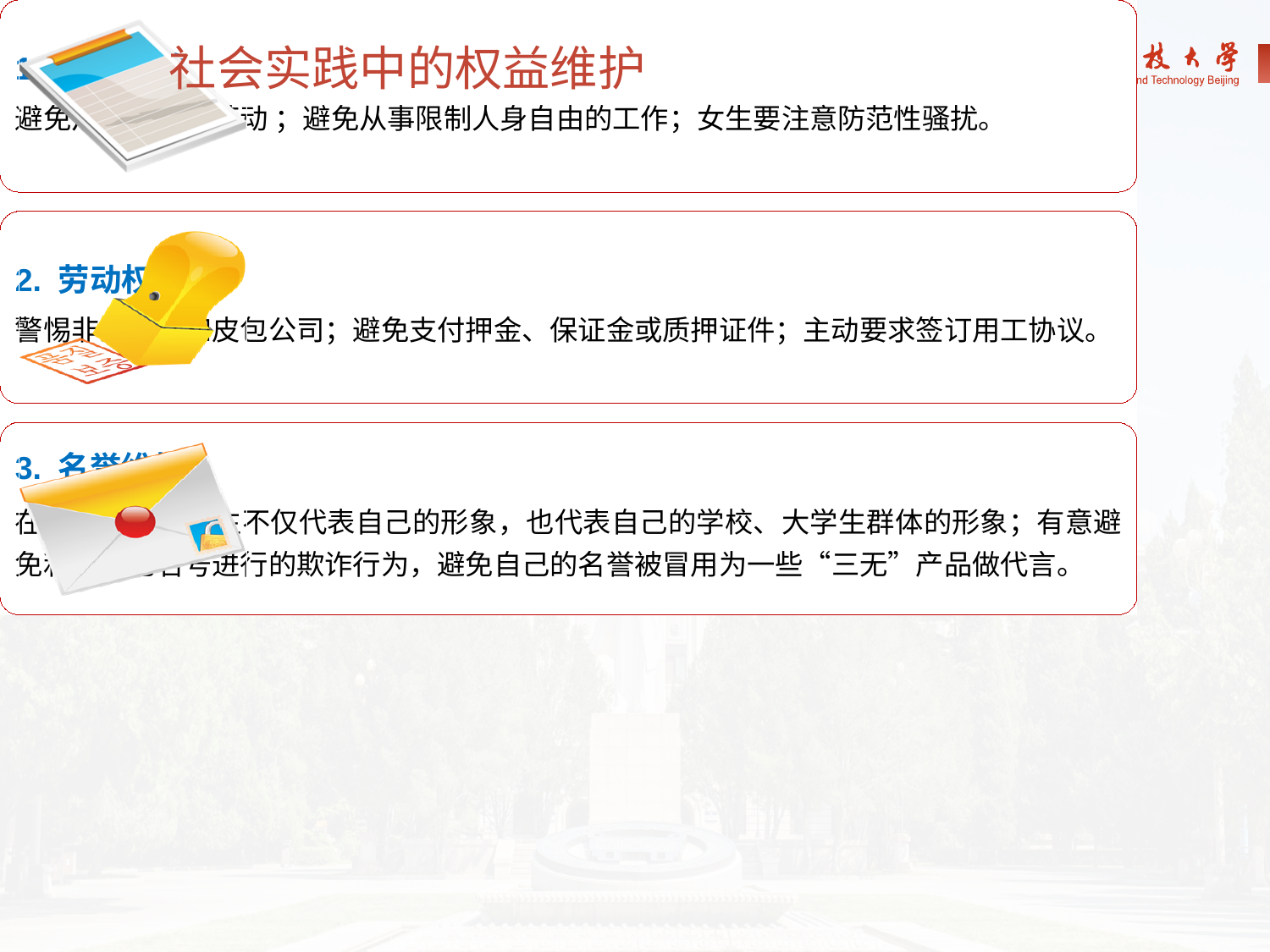

社会实践中的权益维护
社会实践中的权益维护
1. 人身权益
避免从事强体力劳动 ；避免从事限制人身自由的工作；女生要注意防范性骚扰。
2. 劳动权益
警惕非法中介和皮包公司；避免支付押金、保证金或质押证件；主动要求签订用工协议。
3. 名誉维护
在实践时，大学生不仅代表自己的形象，也代表自己的学校、大学生群体的形象；有意避免利用自己名号进行的欺诈行为，避免自己的名誉被冒用为一些“三无”产品做代言。